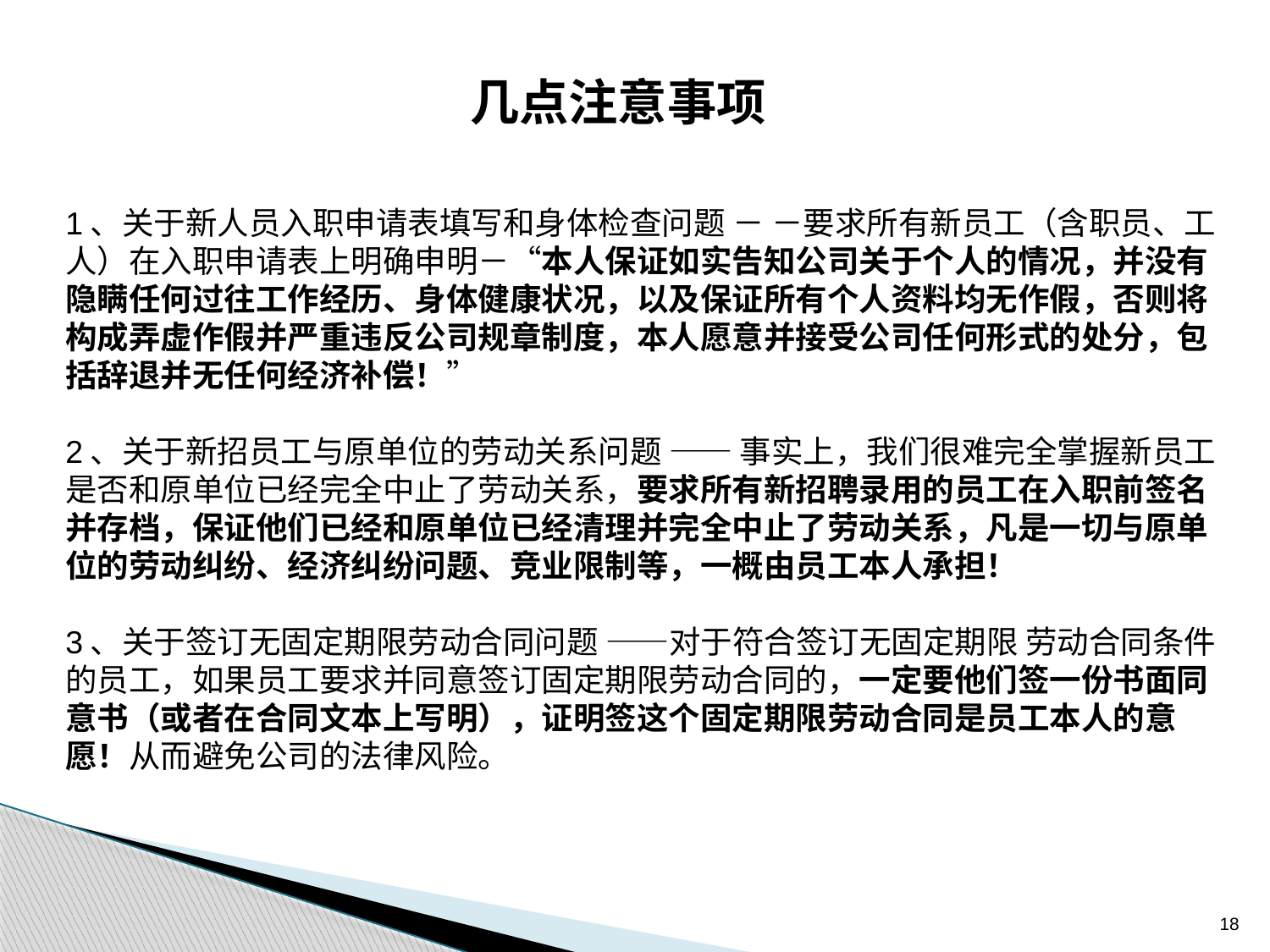

几点注意事项
1、关于新人员入职申请表填写和身体检查问题 － －要求所有新员工（含职员、工人）在入职申请表上明确申明－“本人保证如实告知公司关于个人的情况，并没有隐瞒任何过往工作经历、身体健康状况，以及保证所有个人资料均无作假，否则将构成弄虚作假并严重违反公司规章制度，本人愿意并接受公司任何形式的处分，包括辞退并无任何经济补偿！”
2、关于新招员工与原单位的劳动关系问题 ―― 事实上，我们很难完全掌握新员工是否和原单位已经完全中止了劳动关系，要求所有新招聘录用的员工在入职前签名并存档，保证他们已经和原单位已经清理并完全中止了劳动关系，凡是一切与原单位的劳动纠纷、经济纠纷问题、竞业限制等，一概由员工本人承担！
3、关于签订无固定期限劳动合同问题 ――对于符合签订无固定期限 劳动合同条件的员工，如果员工要求并同意签订固定期限劳动合同的，一定要他们签一份书面同意书（或者在合同文本上写明），证明签这个固定期限劳动合同是员工本人的意愿！从而避免公司的法律风险。

18